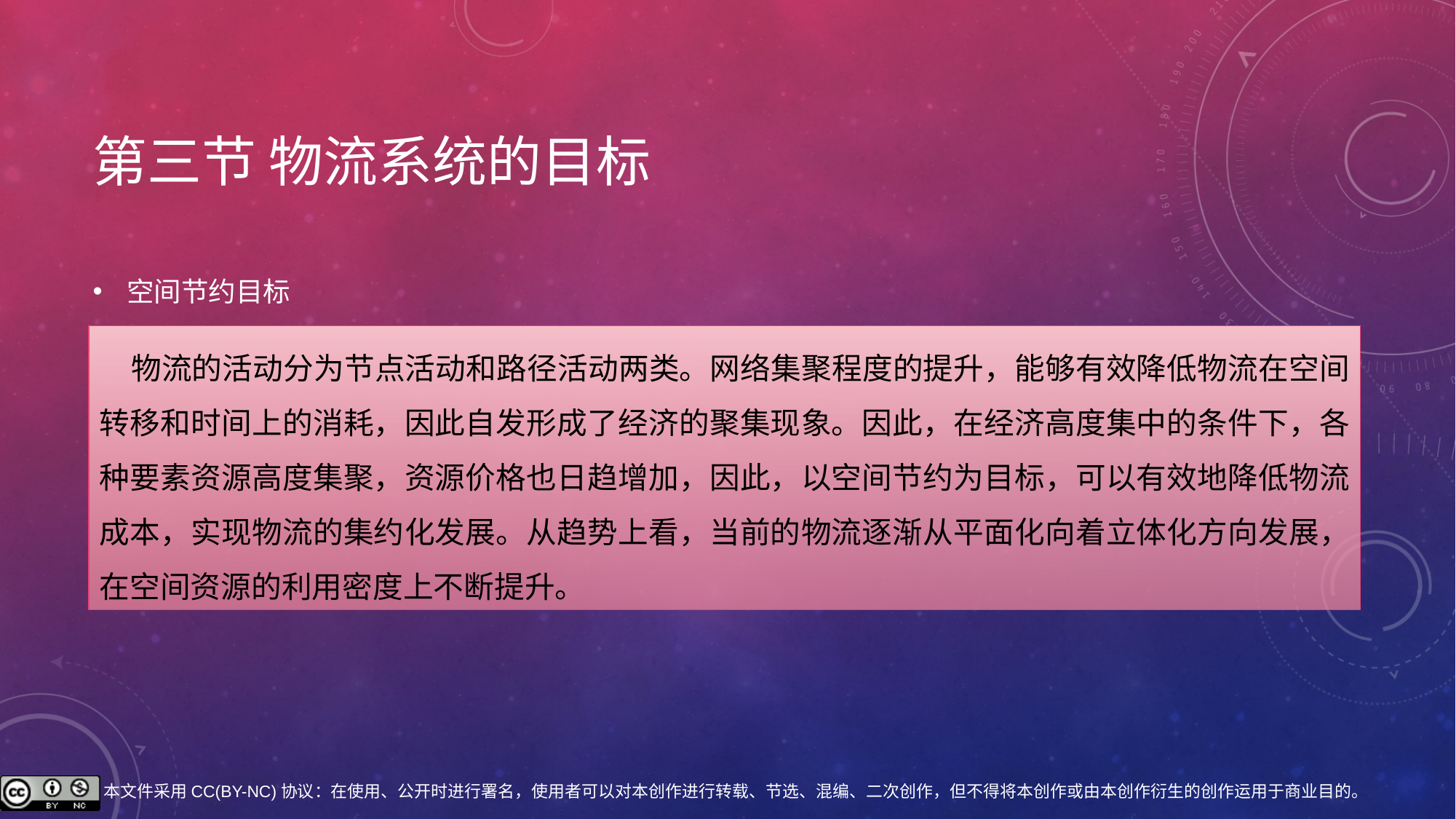

# 第三节 物流系统的目标
空间节约目标
物流的活动分为节点活动和路径活动两类。网络集聚程度的提升，能够有效降低物流在空间转移和时间上的消耗，因此自发形成了经济的聚集现象。因此，在经济高度集中的条件下，各种要素资源高度集聚，资源价格也日趋增加，因此，以空间节约为目标，可以有效地降低物流成本，实现物流的集约化发展。从趋势上看，当前的物流逐渐从平面化向着立体化方向发展，在空间资源的利用密度上不断提升。